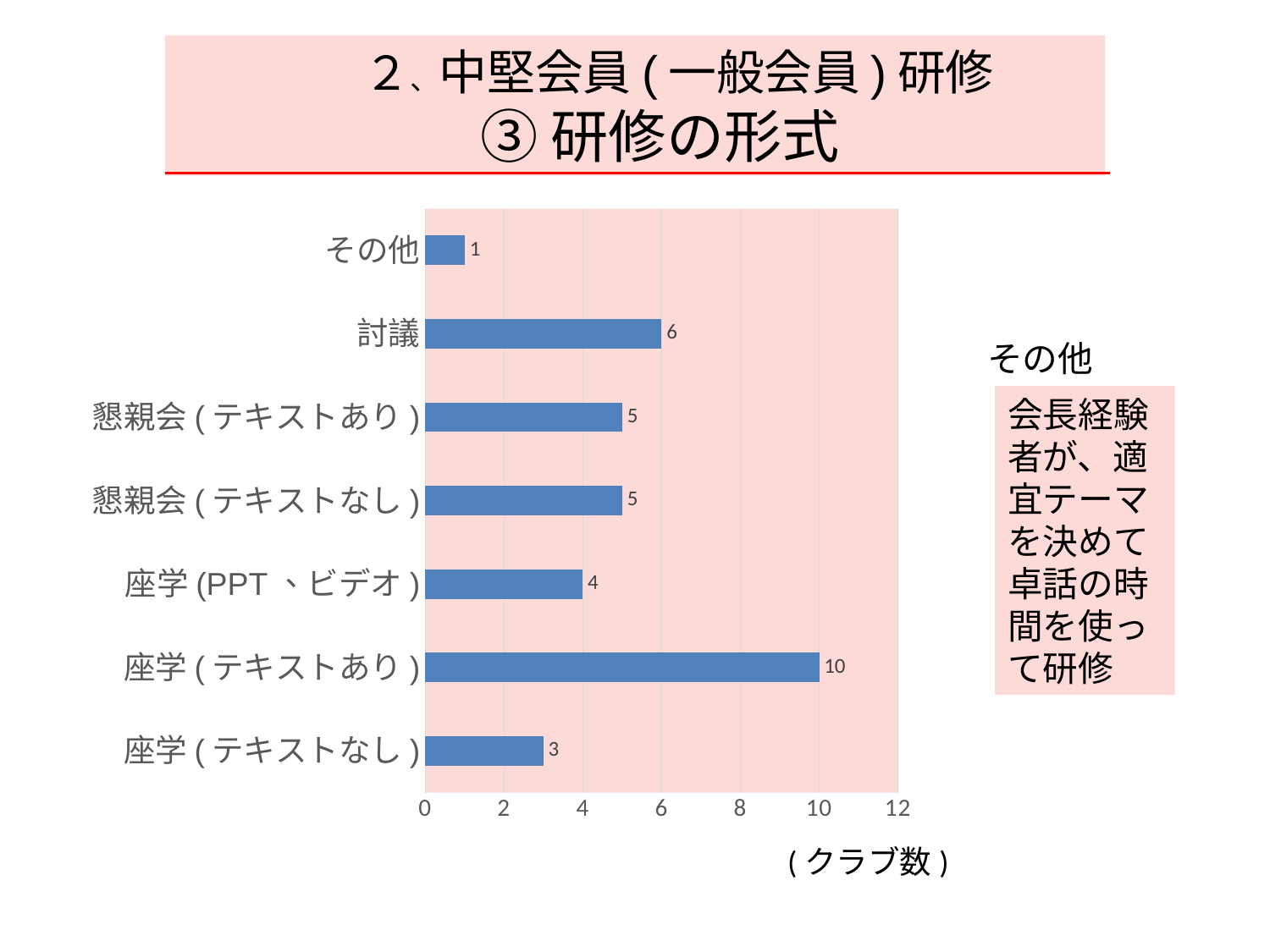

２、中堅会員(一般会員)研修
③ 研修の形式

### Chart

| Category | 研修の形式 |
|---|---|
| 座学(テキストなし) | 3.0 |
| 座学(テキストあり) | 10.0 |
| 座学(PPT、ビデオ) | 4.0 |
| 懇親会(テキストなし) | 5.0 |
| 懇親会(テキストあり) | 5.0 |
| 討議 | 6.0 |
| その他 | 1.0 |
その他
会長経験者が、適宜テーマを決めて卓話の時間を使って研修
(クラブ数)